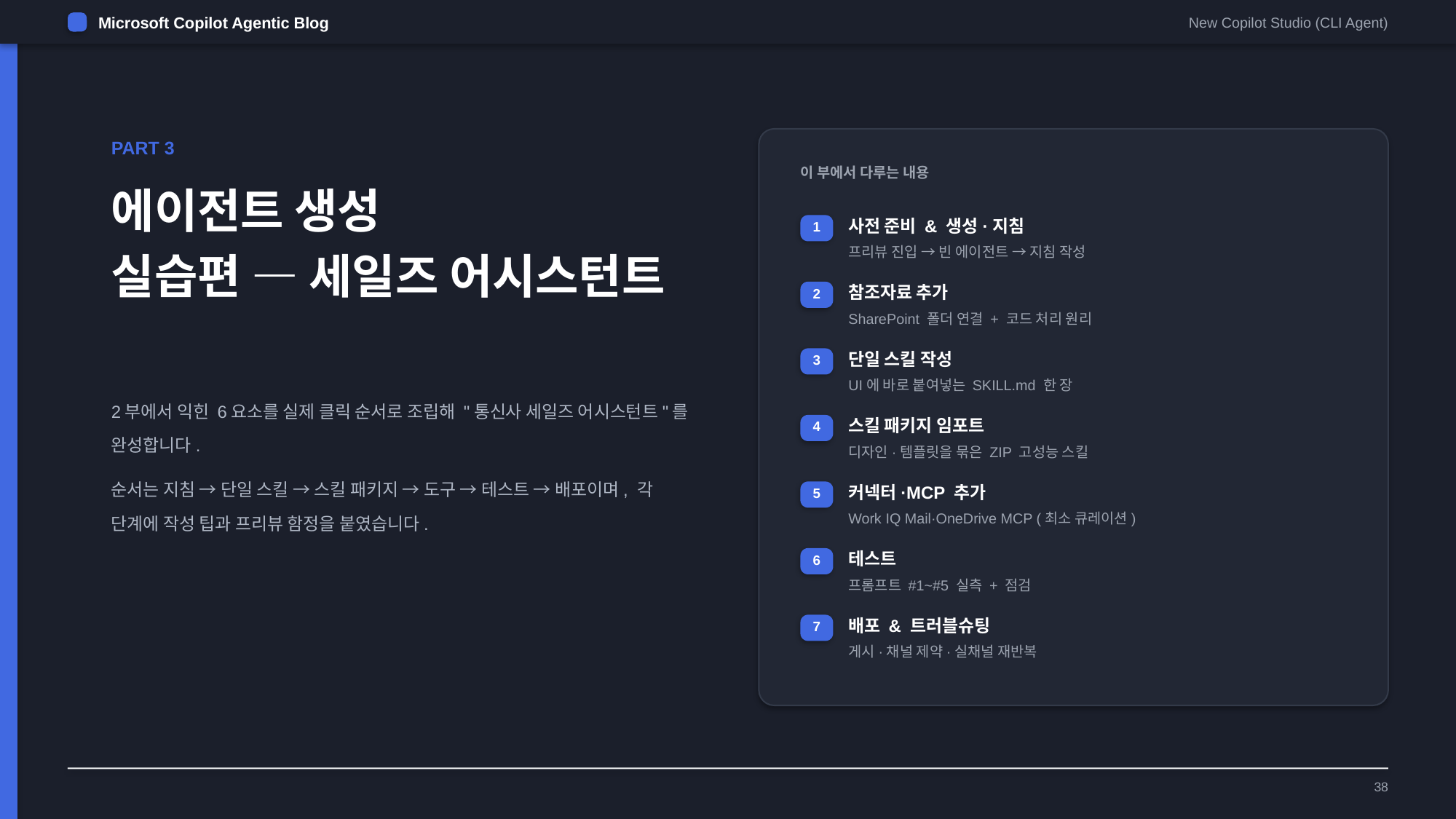

Microsoft Copilot Agentic Blog
New Copilot Studio (CLI Agent)

PART 3
이 부에서 다루는 내용
에이전트 생성
실습편 — 세일즈 어시스턴트
사전 준비 & 생성·지침

1
프리뷰 진입 → 빈 에이전트 → 지침 작성
참조자료 추가

2
SharePoint 폴더 연결 + 코드 처리 원리
단일 스킬 작성

3
UI에 바로 붙여넣는 SKILL.md 한 장
2부에서 익힌 6요소를 실제 클릭 순서로 조립해 "통신사 세일즈 어시스턴트"를 완성합니다.
순서는 지침 → 단일 스킬 → 스킬 패키지 → 도구 → 테스트 → 배포이며, 각 단계에 작성 팁과 프리뷰 함정을 붙였습니다.
스킬 패키지 임포트

4
디자인·템플릿을 묶은 ZIP 고성능 스킬
커넥터·MCP 추가

5
Work IQ Mail·OneDrive MCP (최소 큐레이션)
테스트

6
프롬프트 #1~#5 실측 + 점검
배포 & 트러블슈팅

7
게시·채널 제약·실채널 재반복

38